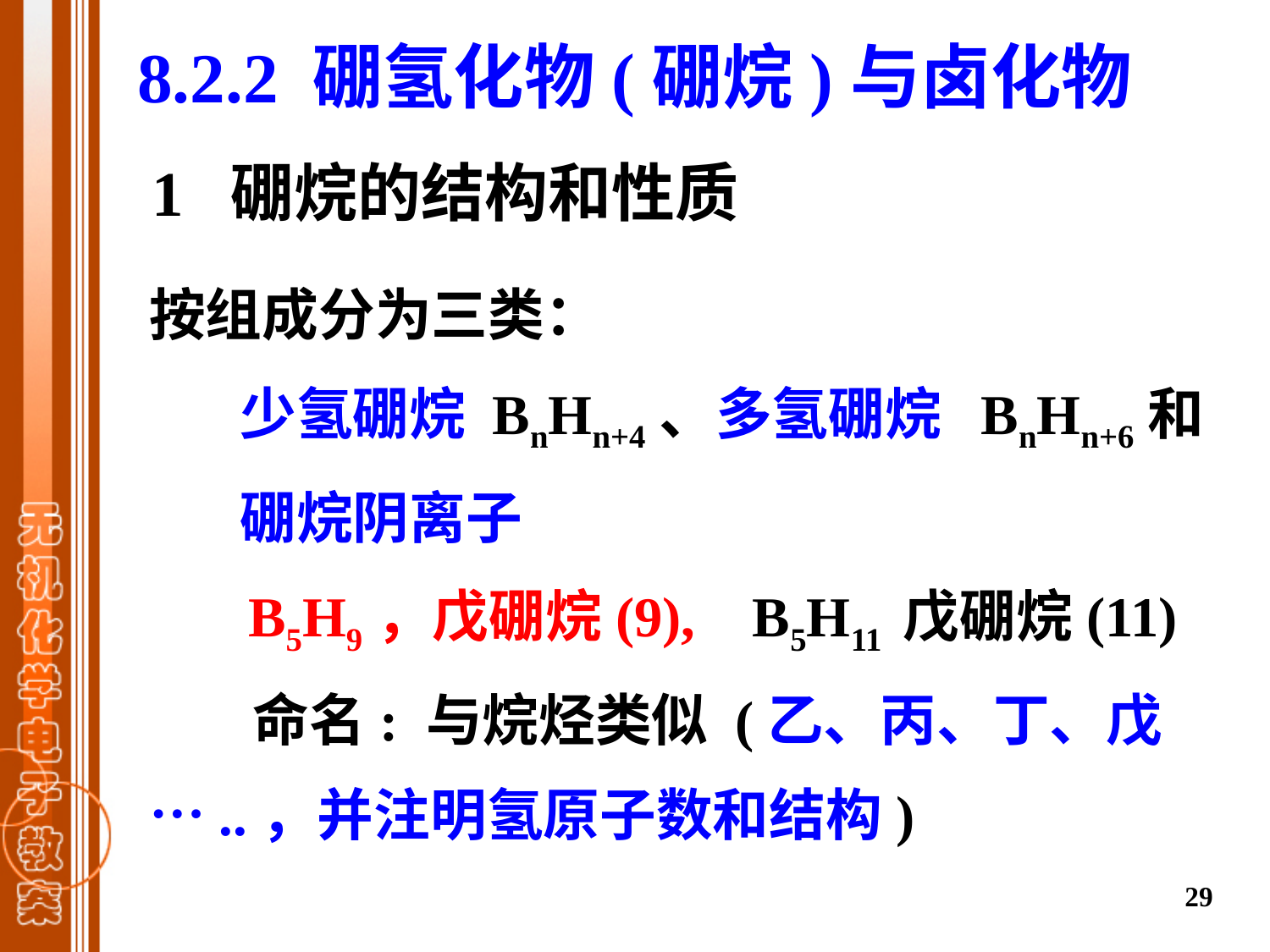

8.2.2 硼氢化物(硼烷)与卤化物
1  硼烷的结构和性质
按组成分为三类：
      少氢硼烷 BnHn+4、多氢硼烷  BnHn+6和
      硼烷阴离子
       B5H9，戊硼烷(9),    B5H11 戊硼烷(11)
       命名: 与烷烃类似 (乙、丙、丁、戊…..，并注明氢原子数和结构)
29